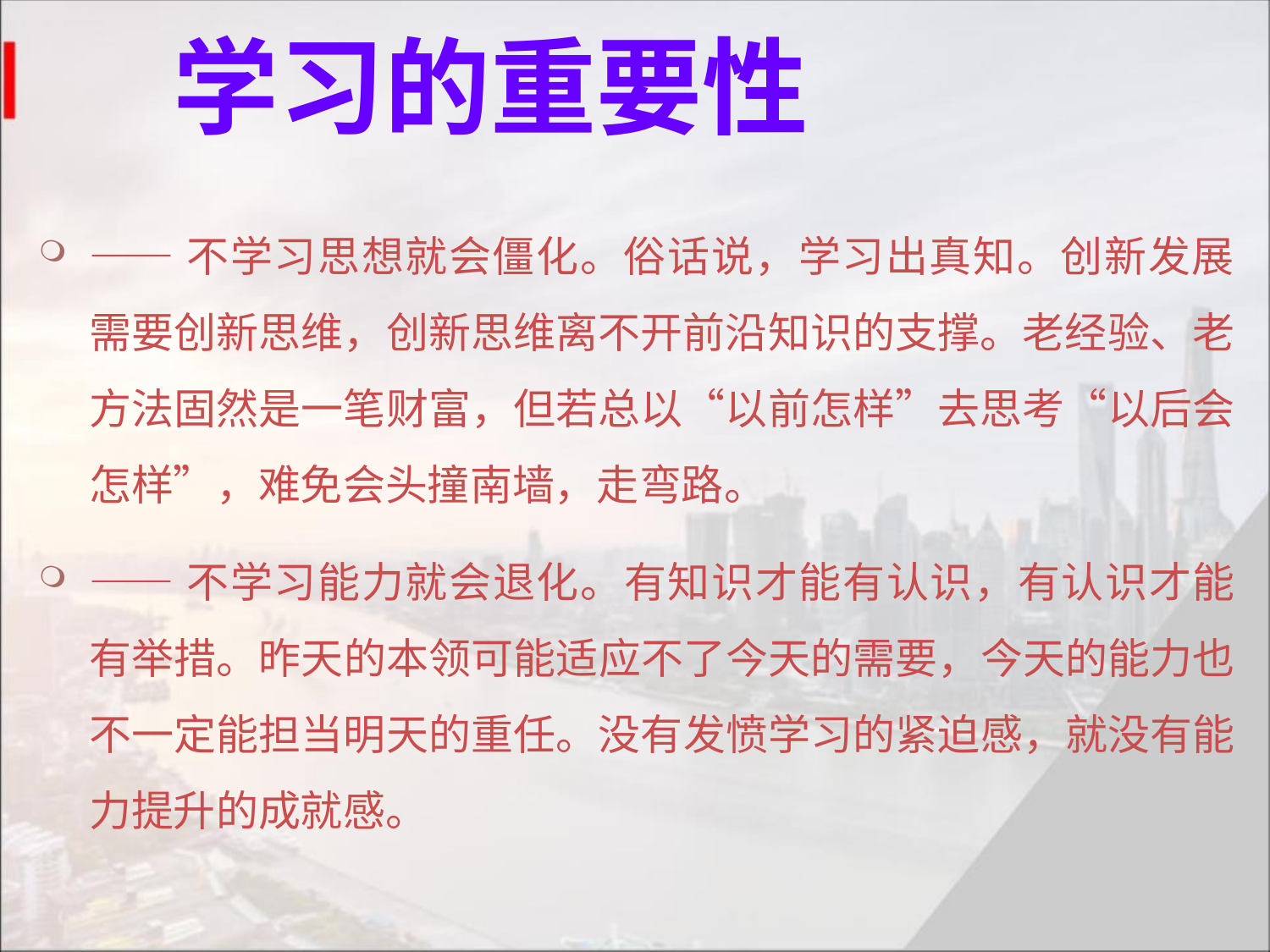

# 学习的重要性
——不学习思想就会僵化。俗话说，学习出真知。创新发展需要创新思维，创新思维离不开前沿知识的支撑。老经验、老方法固然是一笔财富，但若总以“以前怎样”去思考“以后会怎样”，难免会头撞南墙，走弯路。
——不学习能力就会退化。有知识才能有认识，有认识才能有举措。昨天的本领可能适应不了今天的需要，今天的能力也不一定能担当明天的重任。没有发愤学习的紧迫感，就没有能力提升的成就感。